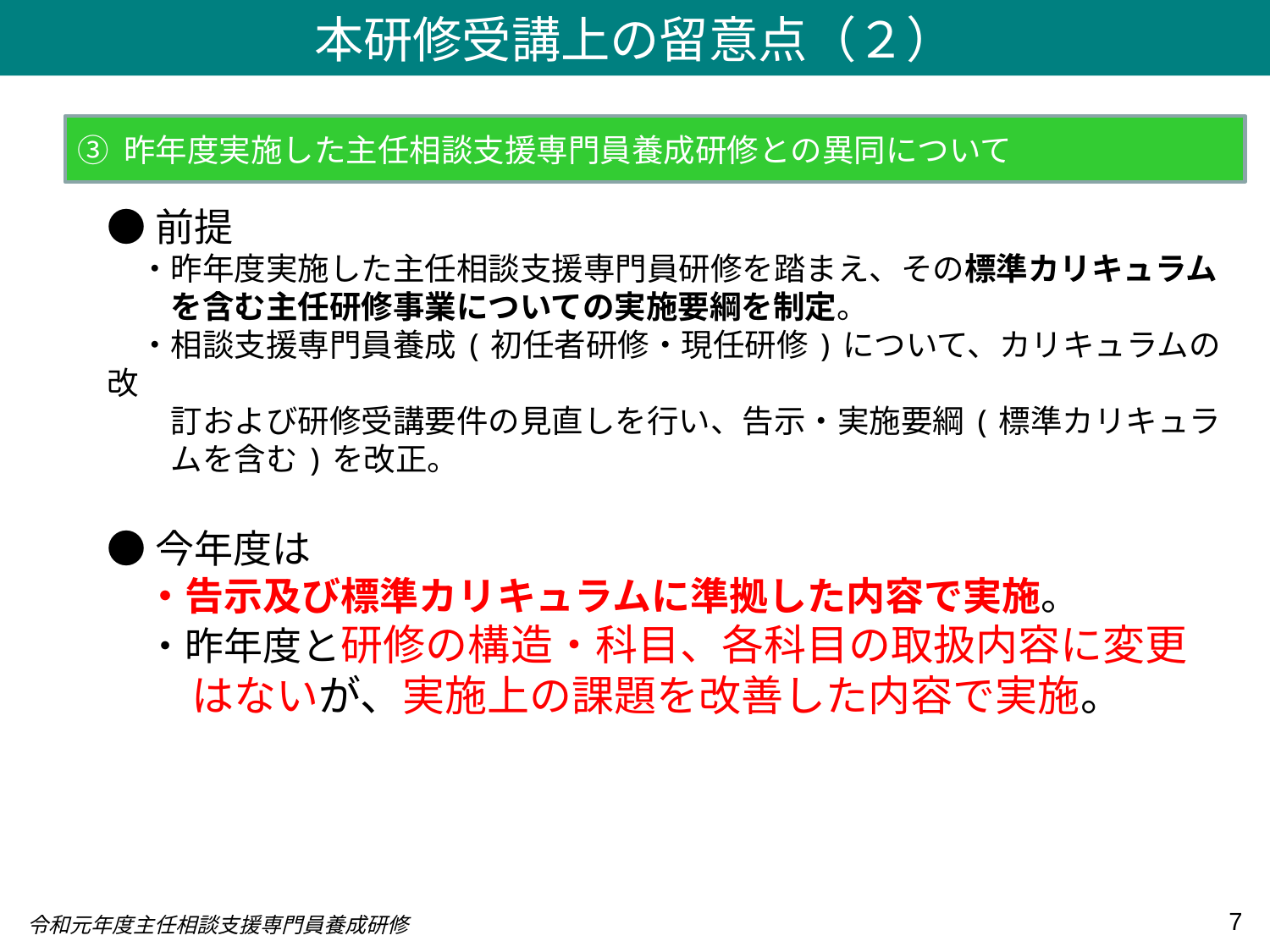

本研修受講上の留意点（２）
③ 昨年度実施した主任相談支援専門員養成研修との異同について
●前提
　・昨年度実施した主任相談支援専門員研修を踏まえ、その標準カリキュラム
　　を含む主任研修事業についての実施要綱を制定。
　・相談支援専門員養成(初任者研修・現任研修)について、カリキュラムの改
　　訂および研修受講要件の見直しを行い、告示・実施要綱(標準カリキュラ
　　ムを含む)を改正。

●今年度は
　・告示及び標準カリキュラムに準拠した内容で実施。
　・昨年度と研修の構造・科目、各科目の取扱内容に変更
　　はないが、実施上の課題を改善した内容で実施。
7
令和元年度主任相談支援専門員養成研修